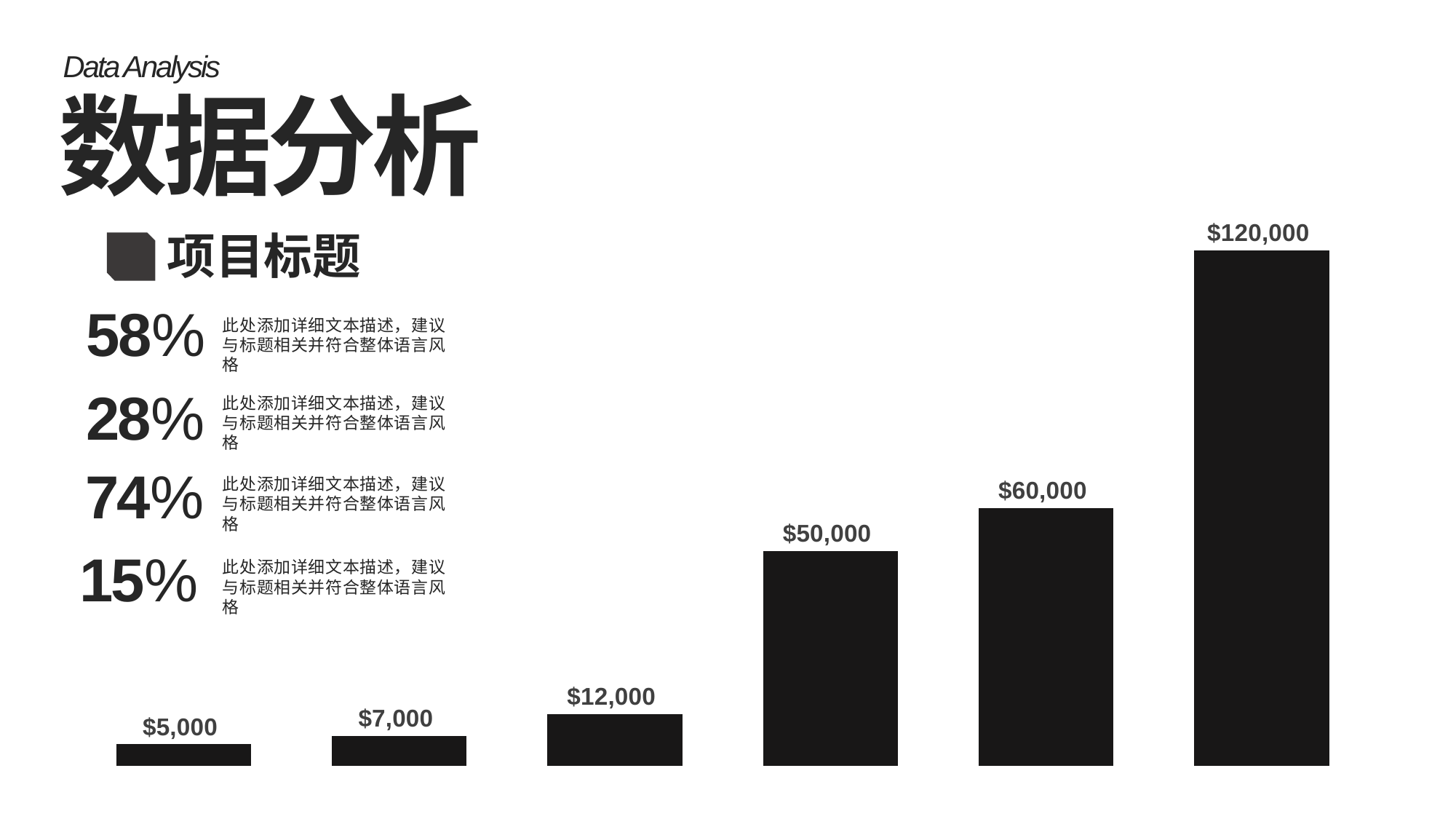

Data Analysis
数据分析

### Chart

| Category | Series 1 |
|---|---|
| Category 1 | 5000.0 |
| Category 2 | 7000.0 |
| Category 3 | 12000.0 |
| Category 4 | 50000.0 |
| Category 5 | 60000.0 |
| Category 6 | 120000.0 |
项目标题

58%
此处添加详细文本描述，建议与标题相关并符合整体语言风格
28%
此处添加详细文本描述，建议与标题相关并符合整体语言风格
74%
此处添加详细文本描述，建议与标题相关并符合整体语言风格
15%
此处添加详细文本描述，建议与标题相关并符合整体语言风格